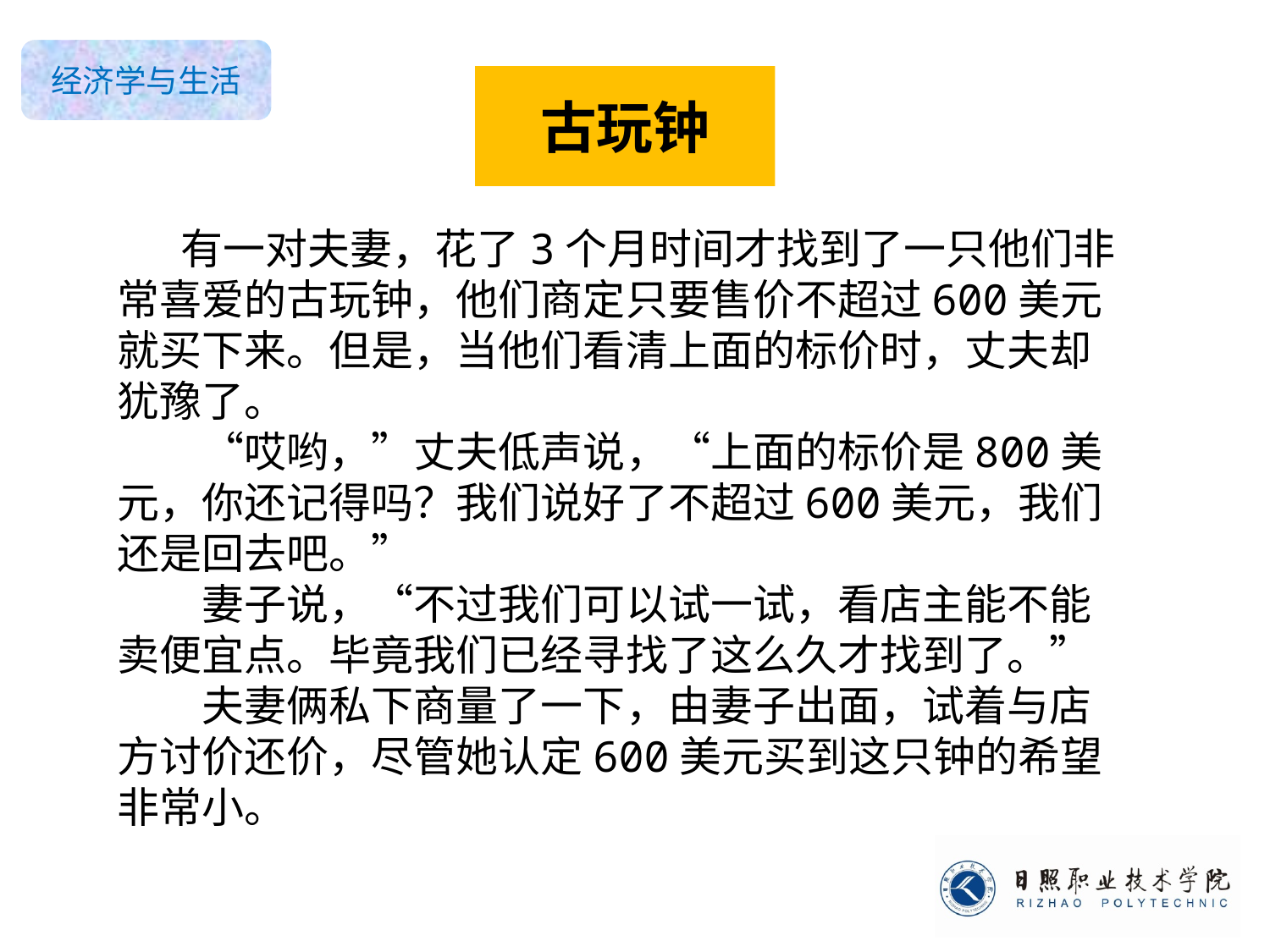

古玩钟
　　有一对夫妻，花了3个月时间才找到了一只他们非常喜爱的古玩钟，他们商定只要售价不超过600美元就买下来。但是，当他们看清上面的标价时，丈夫却犹豫了。
　　“哎哟，”丈夫低声说，“上面的标价是800美元，你还记得吗？我们说好了不超过600美元，我们还是回去吧。”
　　妻子说，“不过我们可以试一试，看店主能不能卖便宜点。毕竟我们已经寻找了这么久才找到了。”
　　夫妻俩私下商量了一下，由妻子出面，试着与店方讨价还价，尽管她认定600美元买到这只钟的希望非常小。